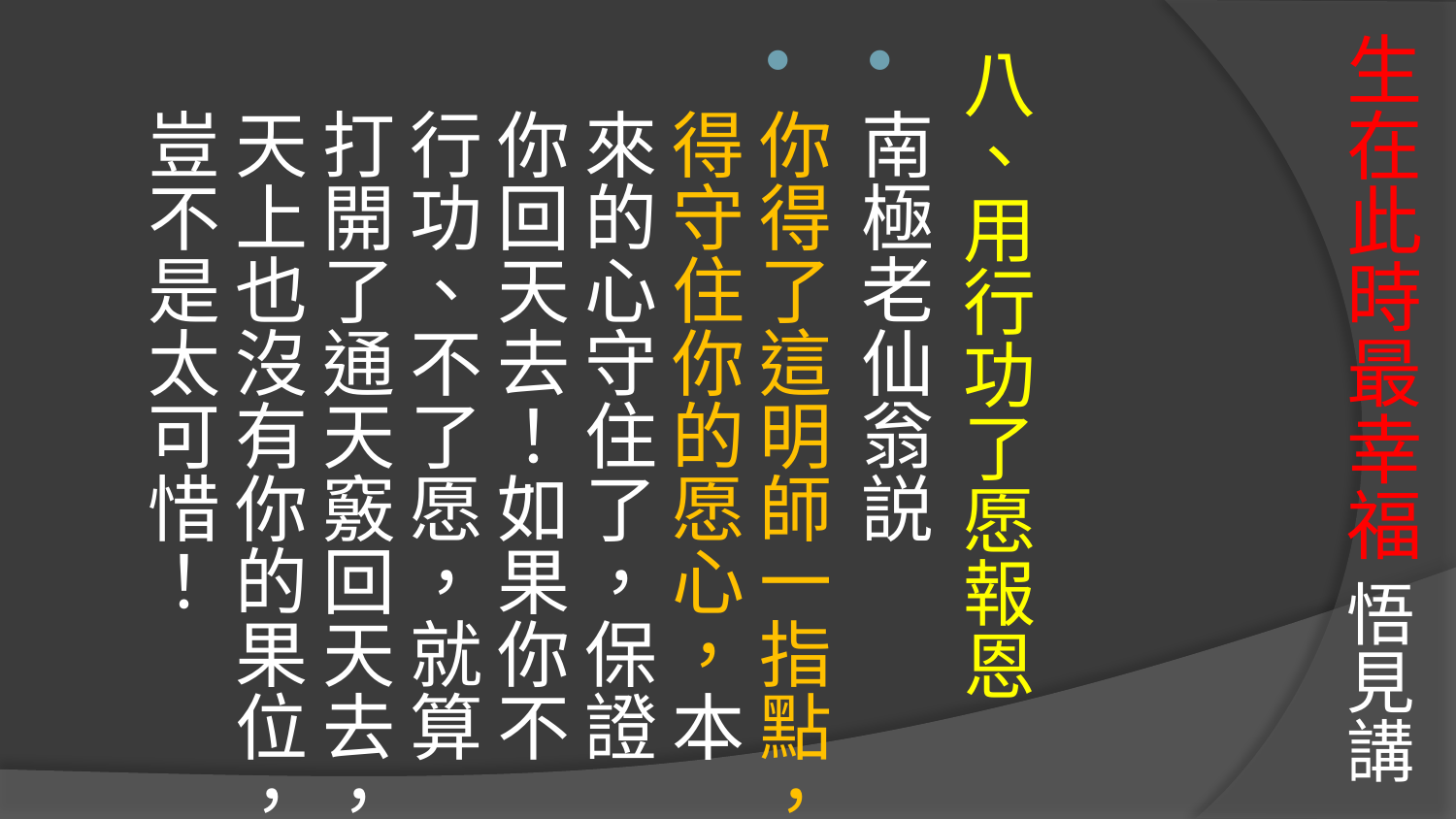

# 生在此時最幸福 悟見講
八、用行功了愿報恩
南極老仙翁説
你得了這明師一指點，得守住你的愿心，本來的心守住了，保證你回天去！如果你不行功、不了愿，就算打開了通天竅回天去，天上也沒有你的果位，豈不是太可惜！